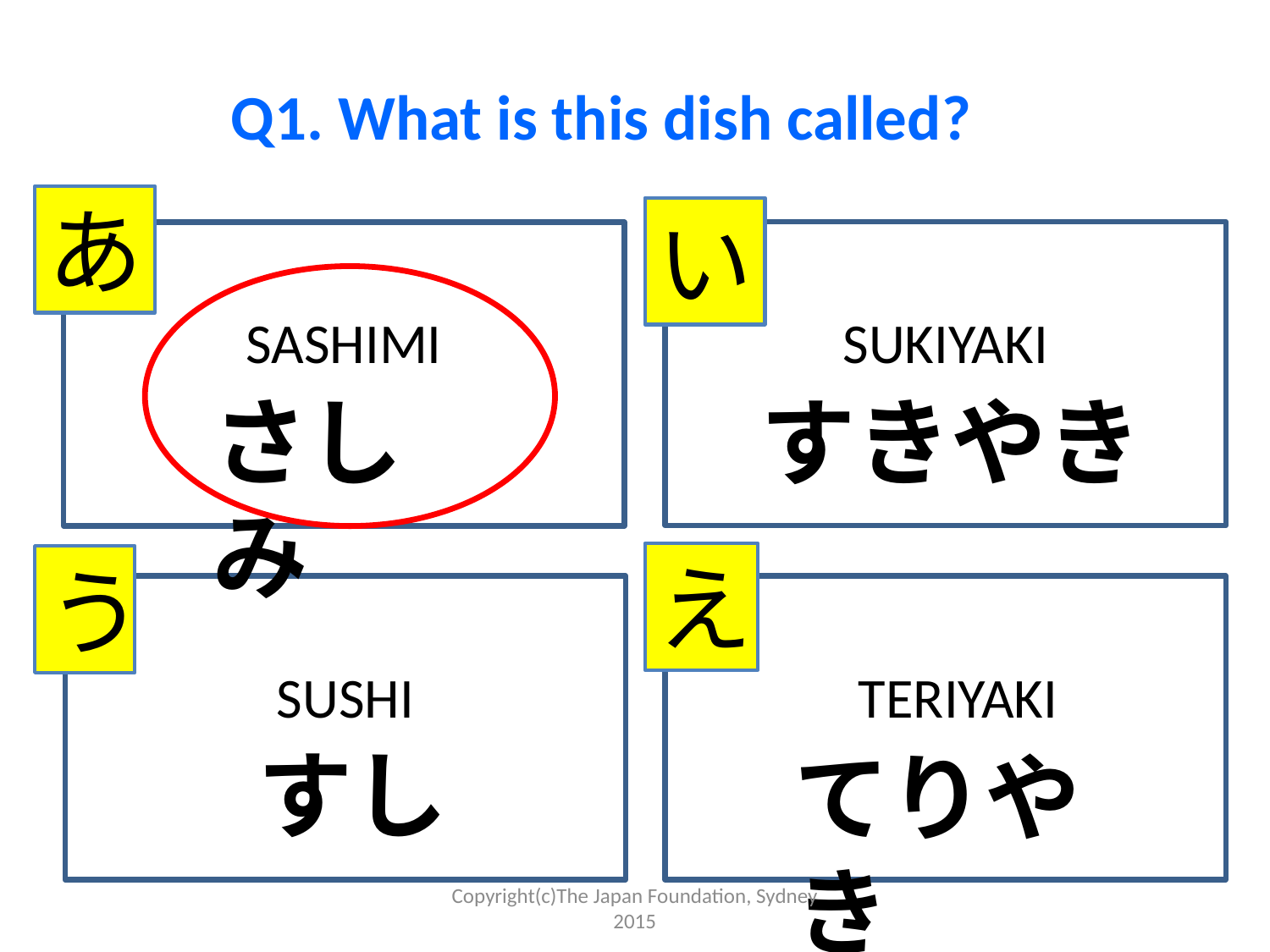

# Q1. What is this dish called?
あ
い

SUKIYAKI

SASHIMI

さしみ
すきやき
え
う

SUSHI

  TERIYAKI

すし
てりやき
Copyright(c)The Japan Foundation, Sydney 2015